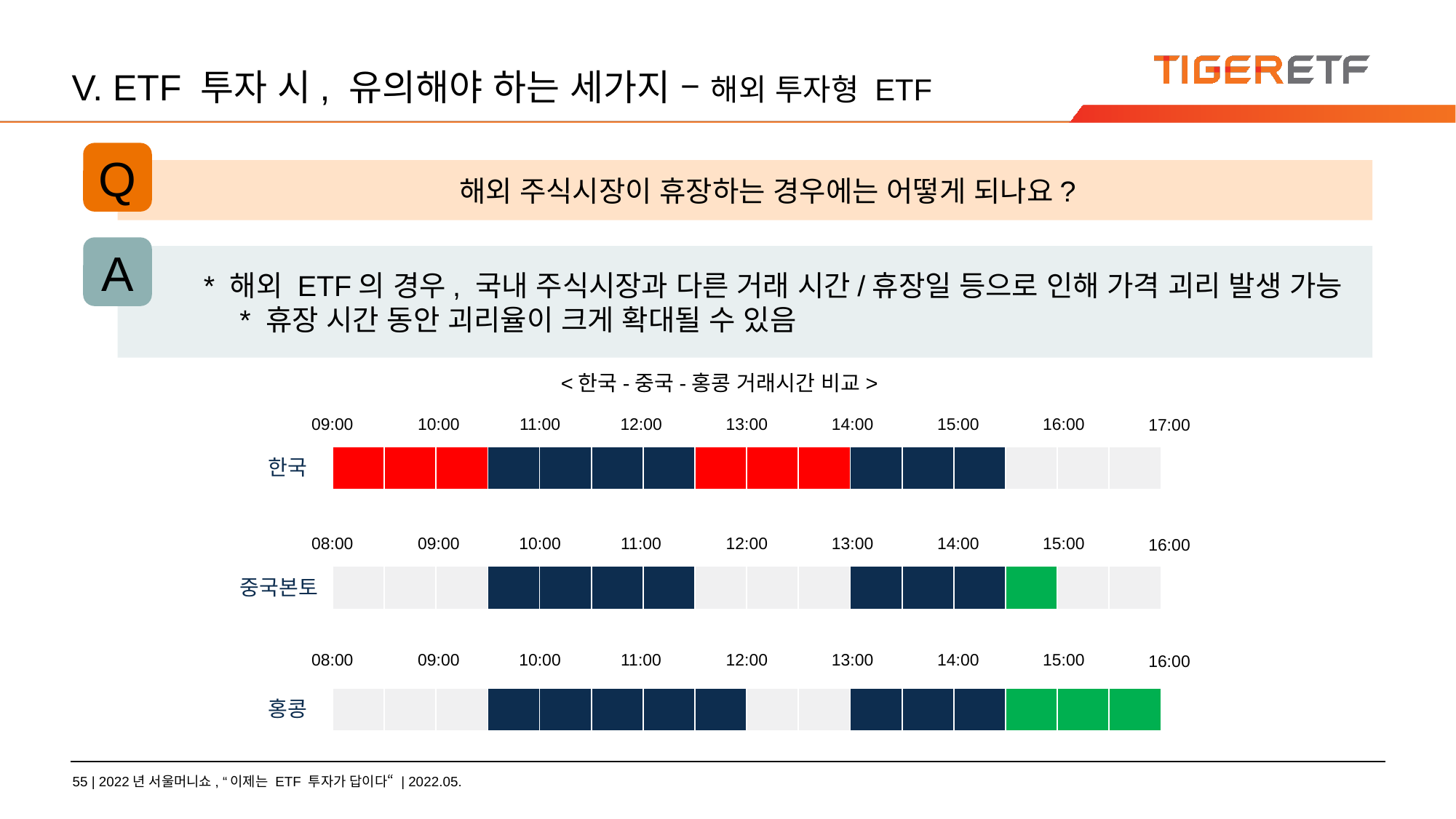

# V. ETF 투자 시, 유의해야 하는 세가지 – 해외 투자형 ETF
Q
      해외 주식시장이 휴장하는 경우에는 어떻게 되나요?
A
       * 해외 ETF의 경우, 국내 주식시장과 다른 거래 시간/휴장일 등으로 인해 가격 괴리 발생 가능
 	 * 휴장 시간 동안 괴리율이 크게 확대될 수 있음
<한국-중국-홍콩 거래시간 비교>
09:00
10:00
11:00
12:00
13:00
14:00
15:00
16:00
17:00
|  |  |  |  |  |  |  |  |  |  |  |  |  |  |  |  |
| --- | --- | --- | --- | --- | --- | --- | --- | --- | --- | --- | --- | --- | --- | --- | --- |
한국
08:00
09:00
10:00
11:00
12:00
13:00
14:00
15:00
16:00
|  |  |  |  |  |  |  |  |  |  |  |  |  |  |  |  |
| --- | --- | --- | --- | --- | --- | --- | --- | --- | --- | --- | --- | --- | --- | --- | --- |
중국본토
08:00
09:00
10:00
11:00
12:00
13:00
14:00
15:00
16:00
|  |  |  |  |  |  |  |  |  |  |  |  |  |  |  |  |
| --- | --- | --- | --- | --- | --- | --- | --- | --- | --- | --- | --- | --- | --- | --- | --- |
홍콩